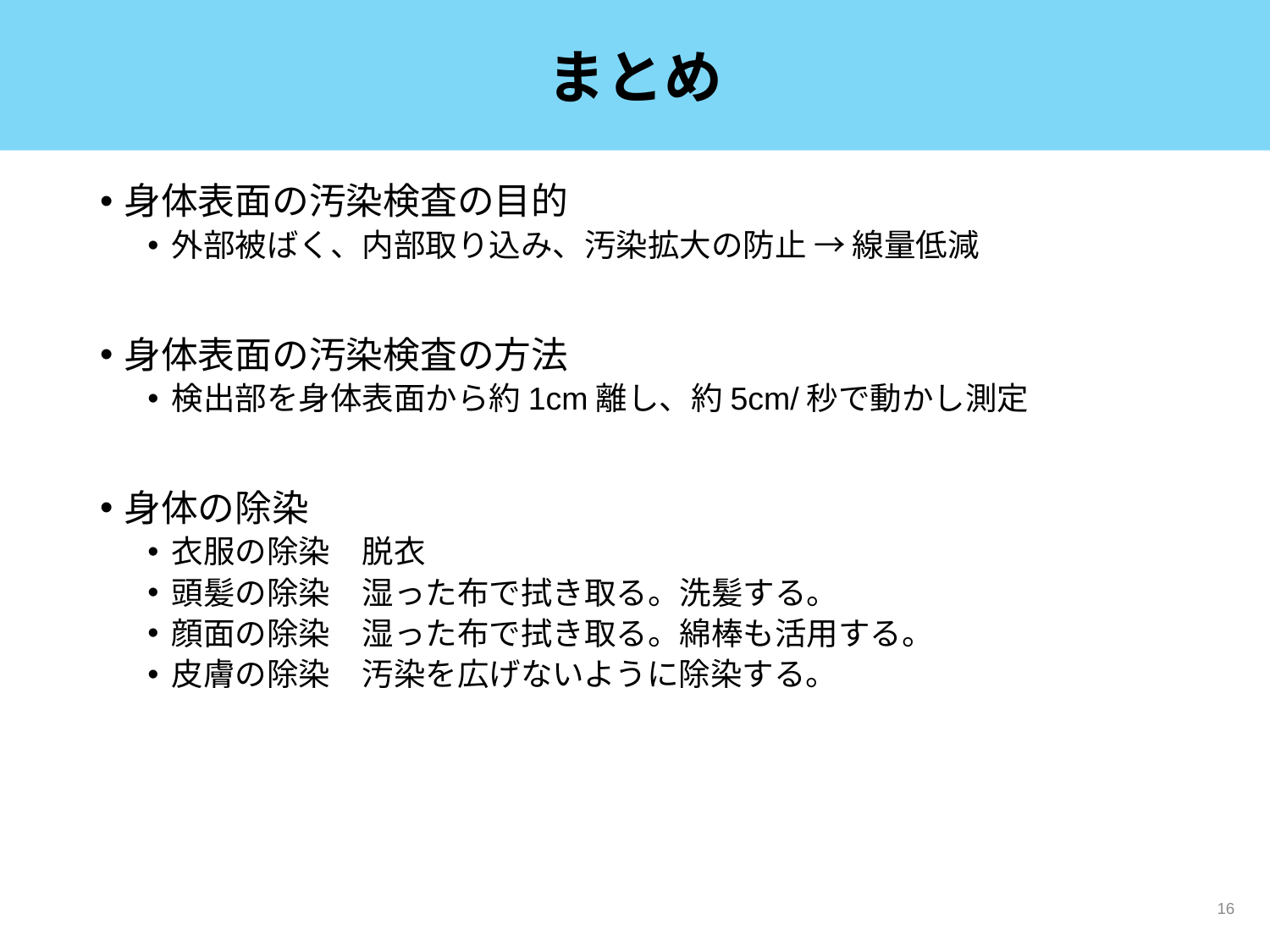

# まとめ
身体表面の汚染検査の目的
外部被ばく、内部取り込み、汚染拡大の防止 → 線量低減

身体表面の汚染検査の方法
検出部を身体表面から約1cm離し、約5cm/秒で動かし測定

身体の除染
衣服の除染　脱衣
頭髪の除染　湿った布で拭き取る。洗髪する。
顔面の除染　湿った布で拭き取る。綿棒も活用する。
皮膚の除染　汚染を広げないように除染する。

16